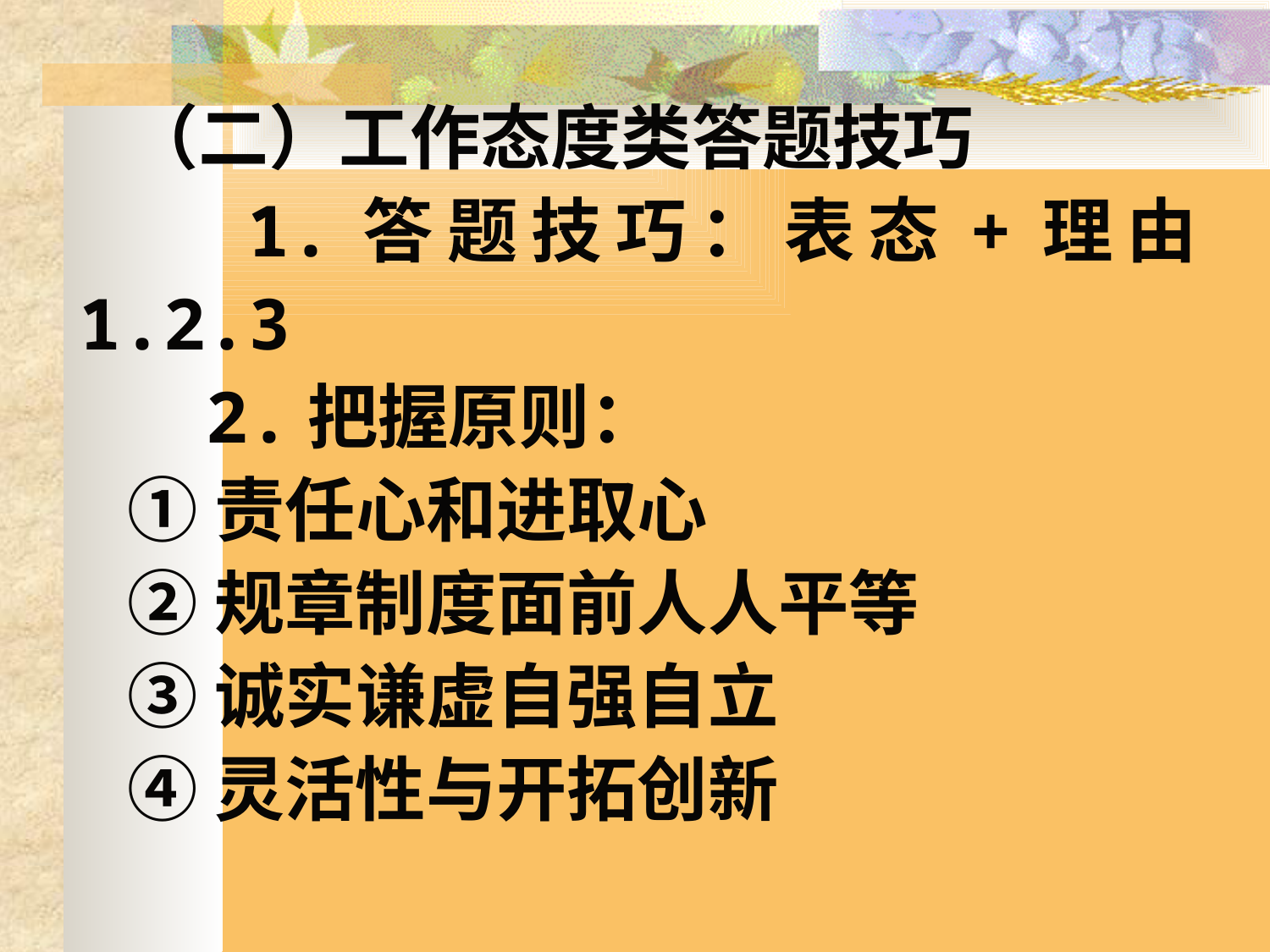

（二）工作态度类答题技巧
   1.答题技巧：表态+理由1.2.3
   2.把握原则：
   ①责任心和进取心
   ②规章制度面前人人平等
   ③诚实谦虚自强自立
   ④灵活性与开拓创新